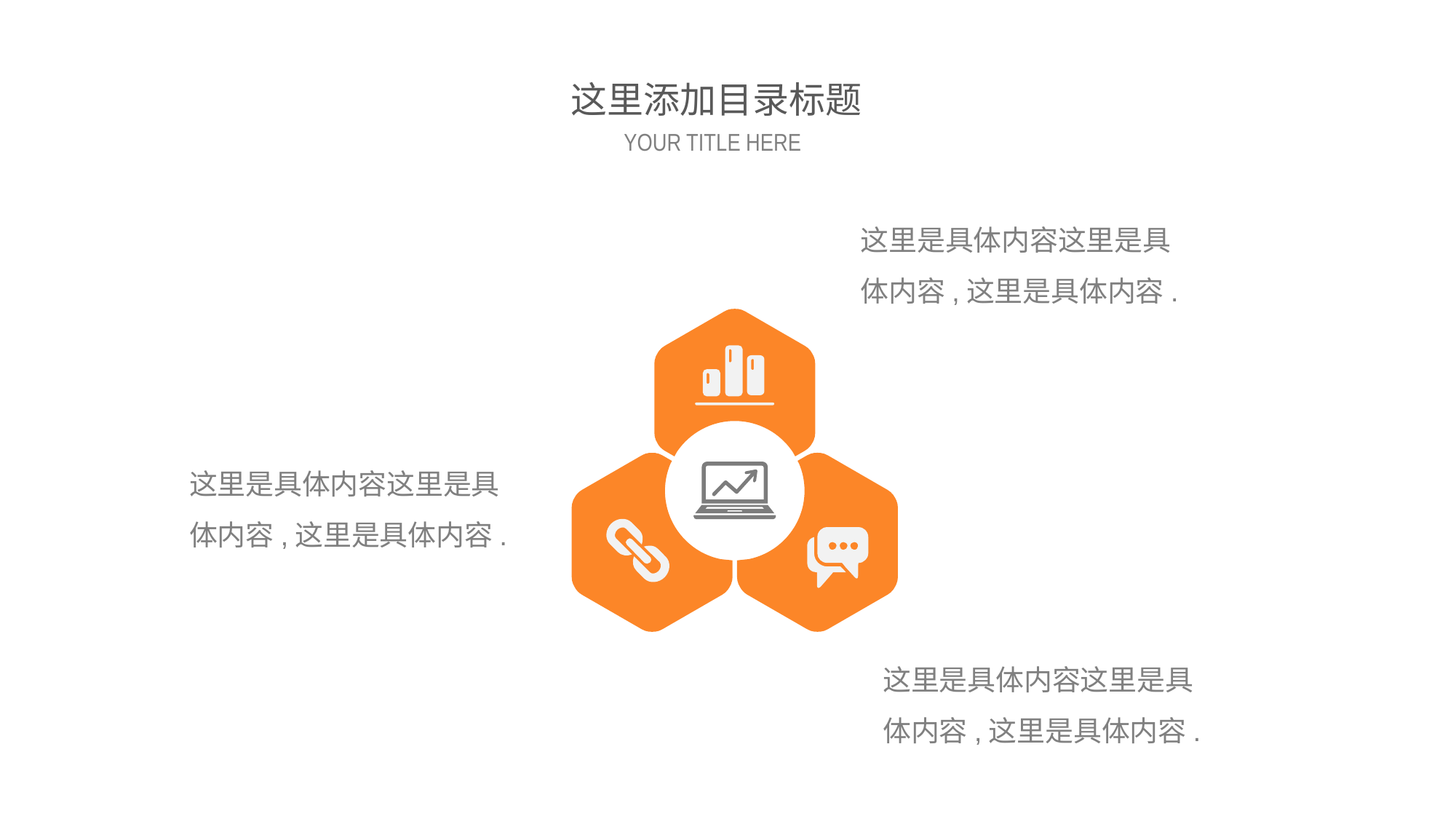

04
这里添加目录标题
YOUR TITLE HERE
这里是具体内容这里是具体内容,这里是具体内容.

这里是具体内容这里是具体内容,这里是具体内容.

这里是具体内容这里是具体内容,这里是具体内容.